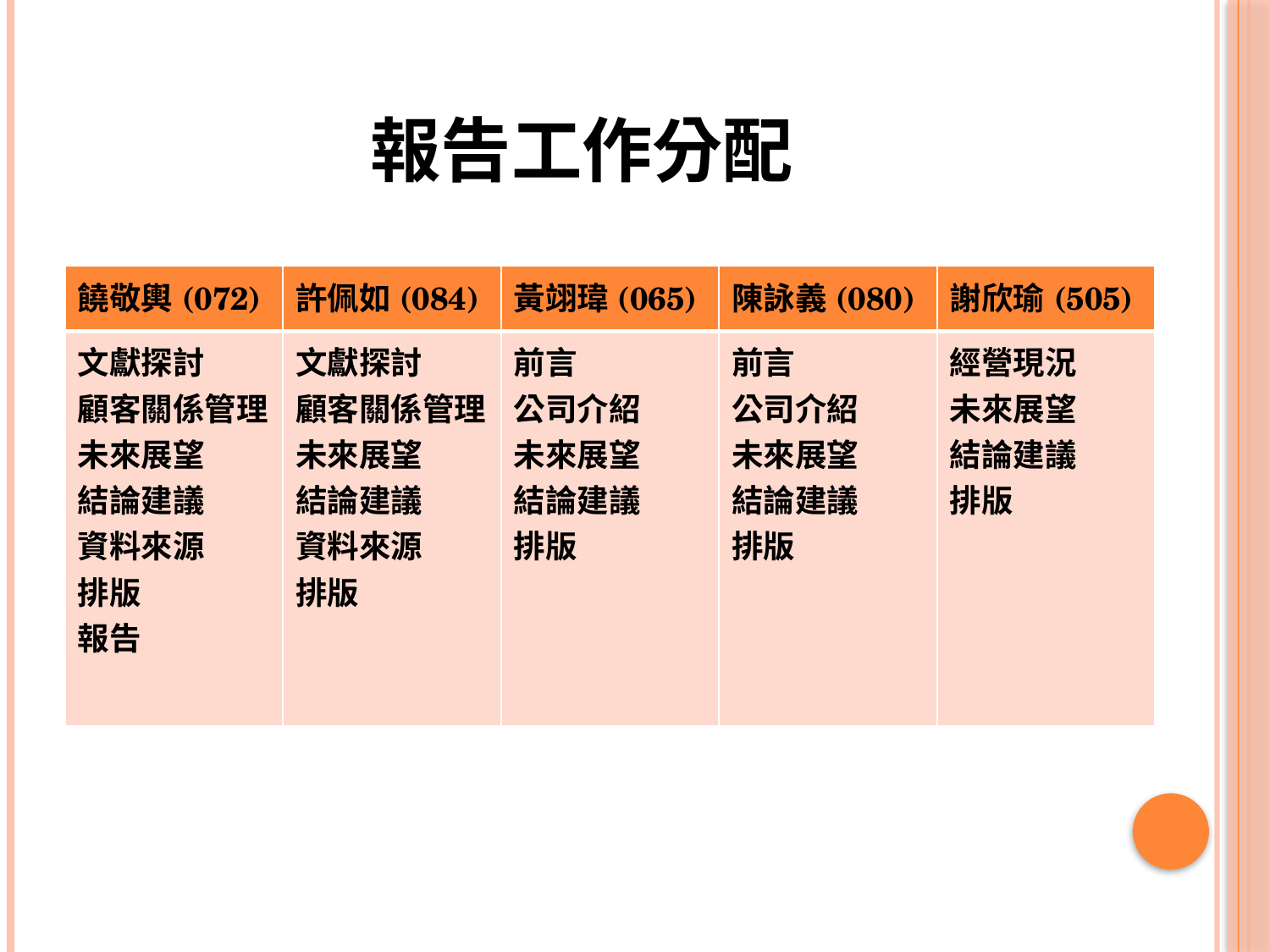

# 報告工作分配
| 饒敬輿(072) | 許佩如(084) | 黃翊瑋(065) | 陳詠義(080) | 謝欣瑜(505) |
| --- | --- | --- | --- | --- |
| 文獻探討 顧客關係管理 未來展望 結論建議 資料來源 排版 報告 | 文獻探討 顧客關係管理 未來展望 結論建議 資料來源 排版 | 前言 公司介紹 未來展望 結論建議 排版 | 前言 公司介紹 未來展望 結論建議 排版 | 經營現況 未來展望 結論建議 排版 |